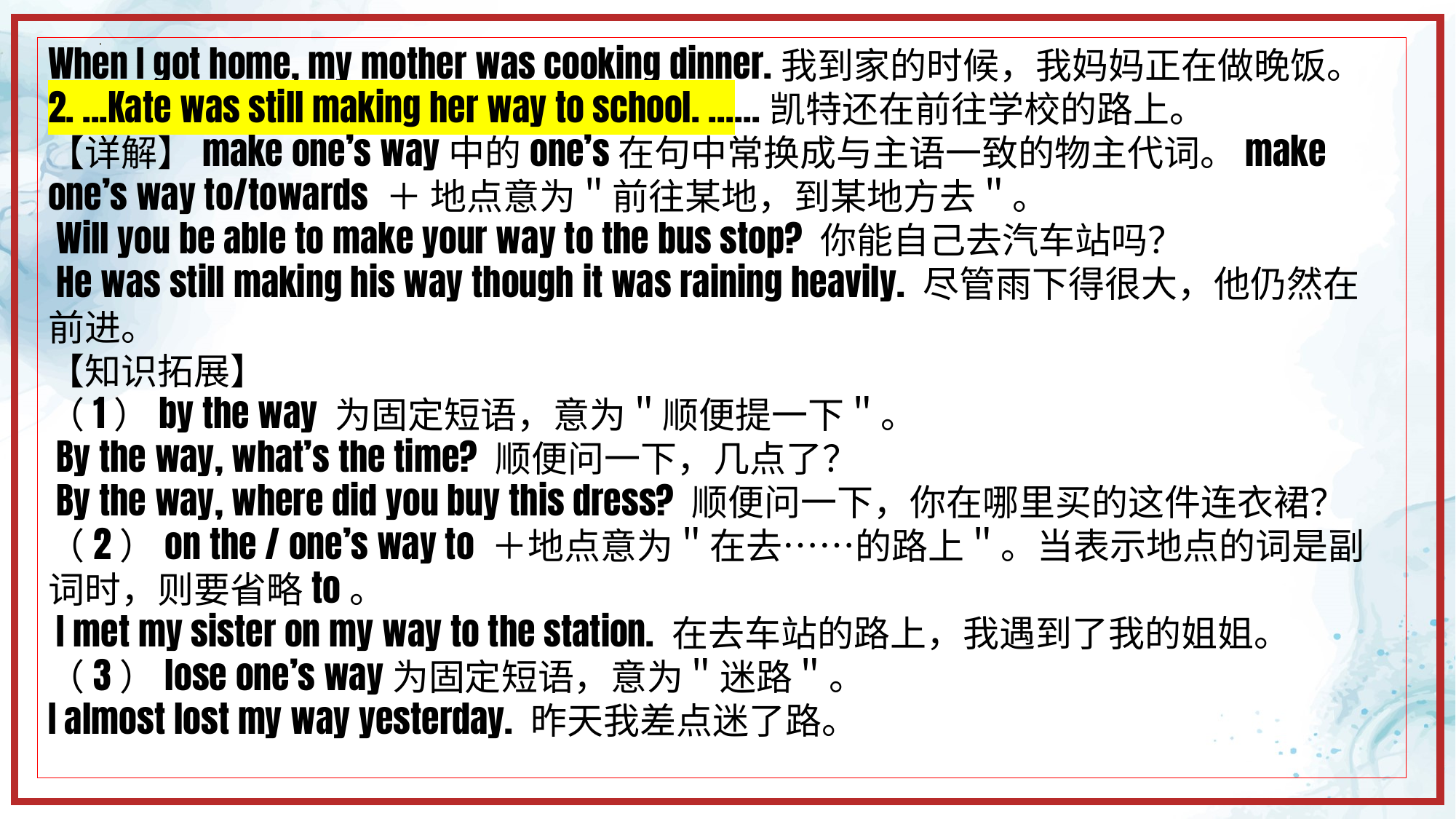

When I got home, my mother was cooking dinner.我到家的时候，我妈妈正在做晚饭。
2. ...Kate was still making her way to school. ……凯特还在前往学校的路上。
【详解】make one’s way中的one’s在句中常换成与主语一致的物主代词。make one’s way to/towards ＋ 地点意为＂前往某地，到某地方去＂。
 Will you be able to make your way to the bus stop? 你能自己去汽车站吗？
 He was still making his way though it was raining heavily. 尽管雨下得很大，他仍然在前进。
【知识拓展】
（1）by the way 为固定短语，意为＂顺便提一下＂。
 By the way, what’s the time? 顺便问一下，几点了？
 By the way, where did you buy this dress? 顺便问一下，你在哪里买的这件连衣裙？
（2）on the / one’s way to ＋地点意为＂在去……的路上＂。当表示地点的词是副词时，则要省略to。
 I met my sister on my way to the station. 在去车站的路上，我遇到了我的姐姐。
（3）lose one’s way为固定短语，意为＂迷路＂。
I almost lost my way yesterday. 昨天我差点迷了路。